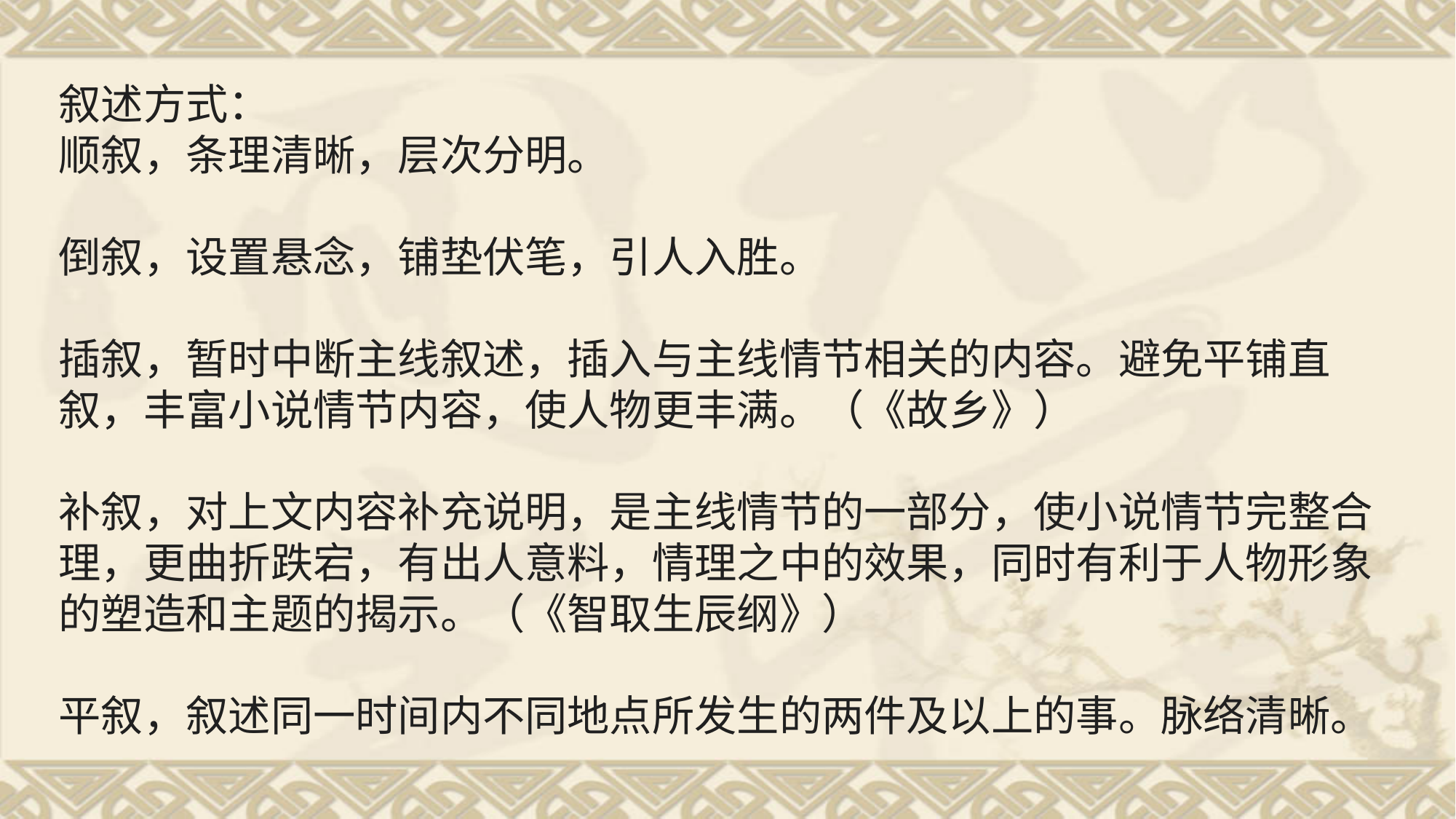

叙述方式：
顺叙，条理清晰，层次分明。

倒叙，设置悬念，铺垫伏笔，引人入胜。

插叙，暂时中断主线叙述，插入与主线情节相关的内容。避免平铺直叙，丰富小说情节内容，使人物更丰满。（《故乡》）

补叙，对上文内容补充说明，是主线情节的一部分，使小说情节完整合理，更曲折跌宕，有出人意料，情理之中的效果，同时有利于人物形象的塑造和主题的揭示。（《智取生辰纲》）

平叙，叙述同一时间内不同地点所发生的两件及以上的事。脉络清晰。